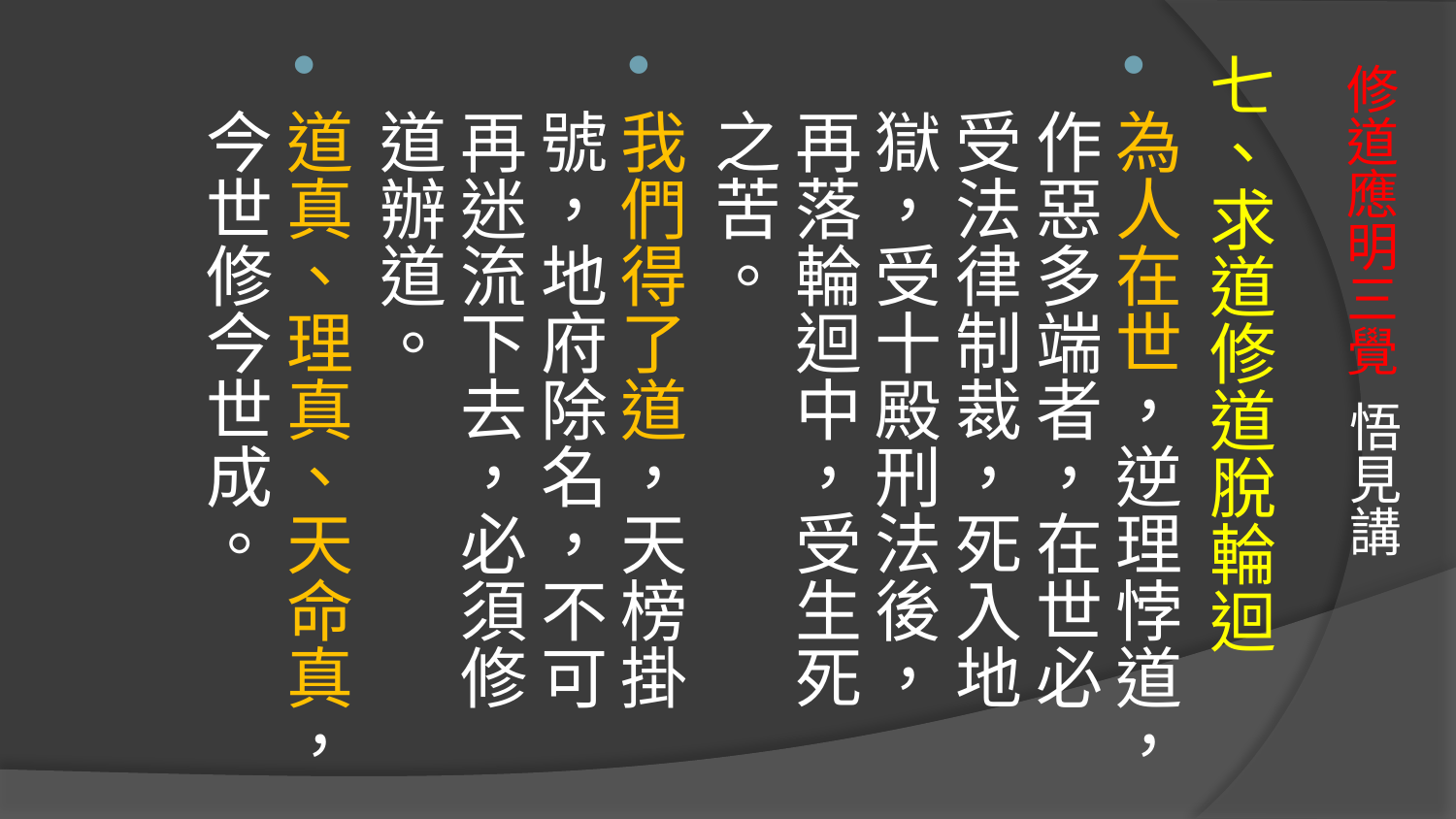

七、求道修道脫輪迴
為人在世，逆理悖道，作惡多端者，在世必受法律制裁，死入地獄，受十殿刑法後，再落輪迴中，受生死之苦。
我們得了道，天榜掛號，地府除名，不可再迷流下去，必須修道辦道。
道真、理真、天命真，今世修今世成。

# 修道應明三覺  悟見講